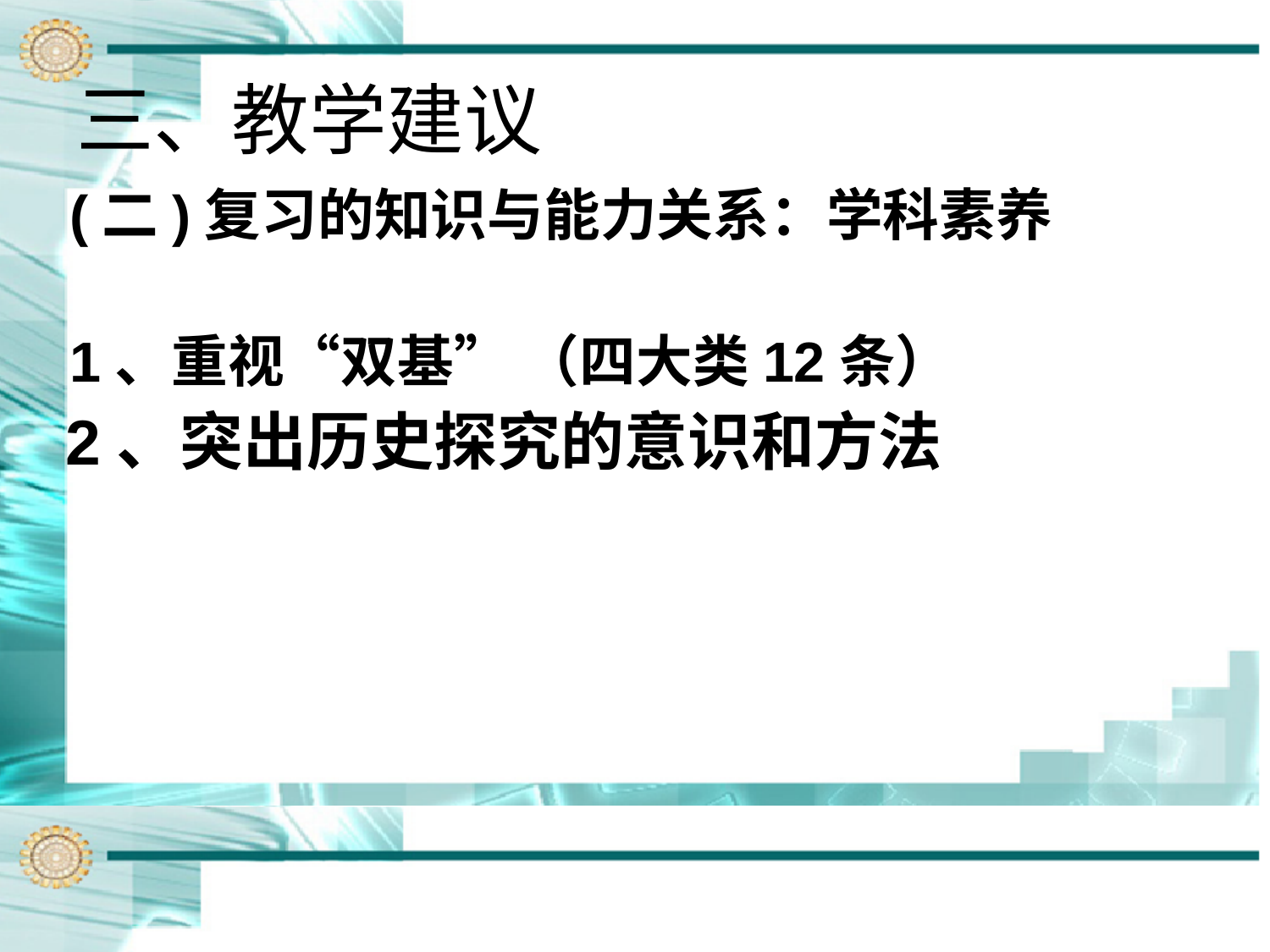

# 三、教学建议
(二)复习的知识与能力关系：学科素养
1、重视“双基” （四大类12条）
2、突出历史探究的意识和方法